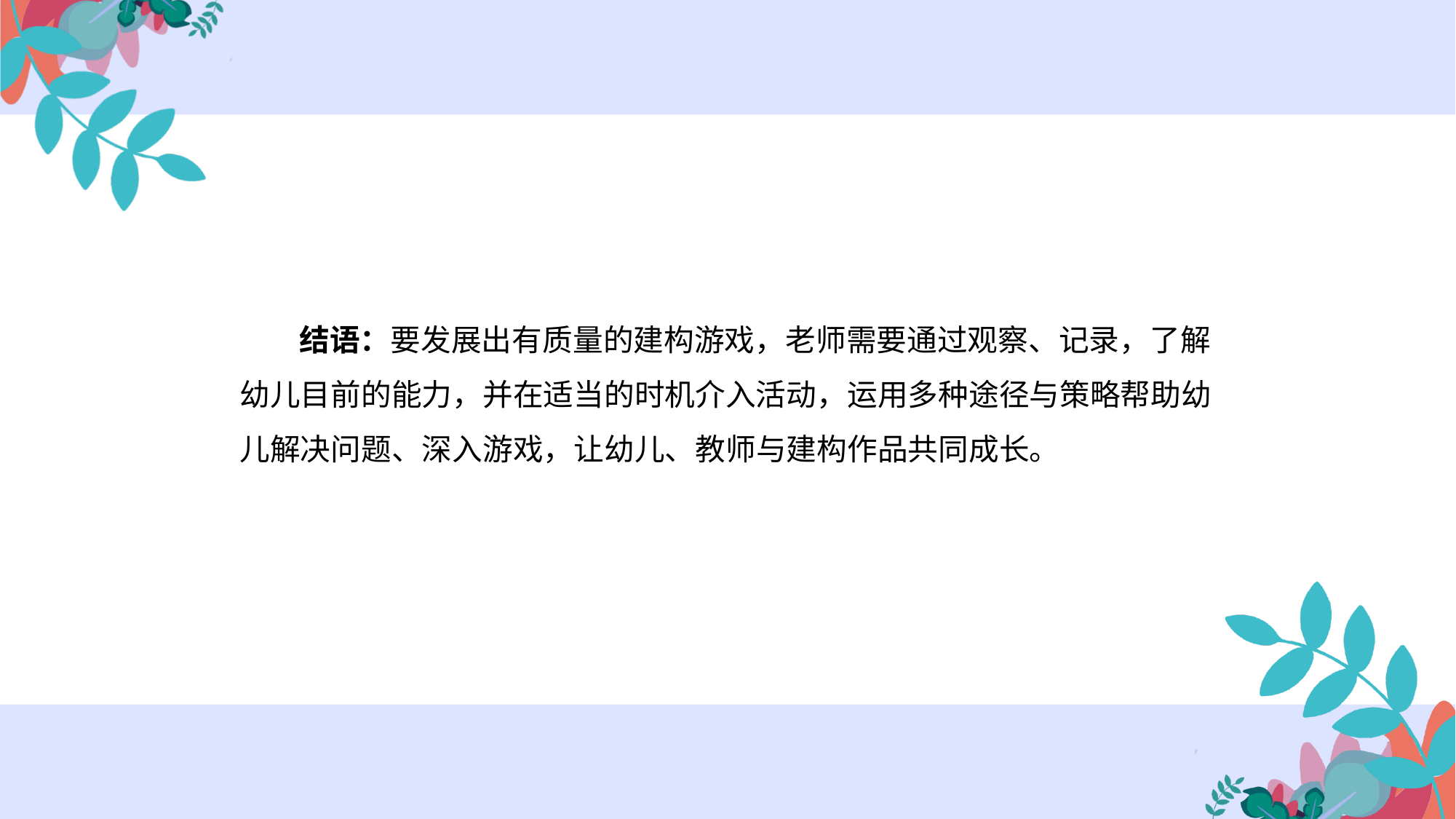

结语：要发展出有质量的建构游戏，老师需要通过观察、记录，了解幼儿目前的能力，并在适当的时机介入活动，运用多种途径与策略帮助幼儿解决问题、深入游戏，让幼儿、教师与建构作品共同成长。